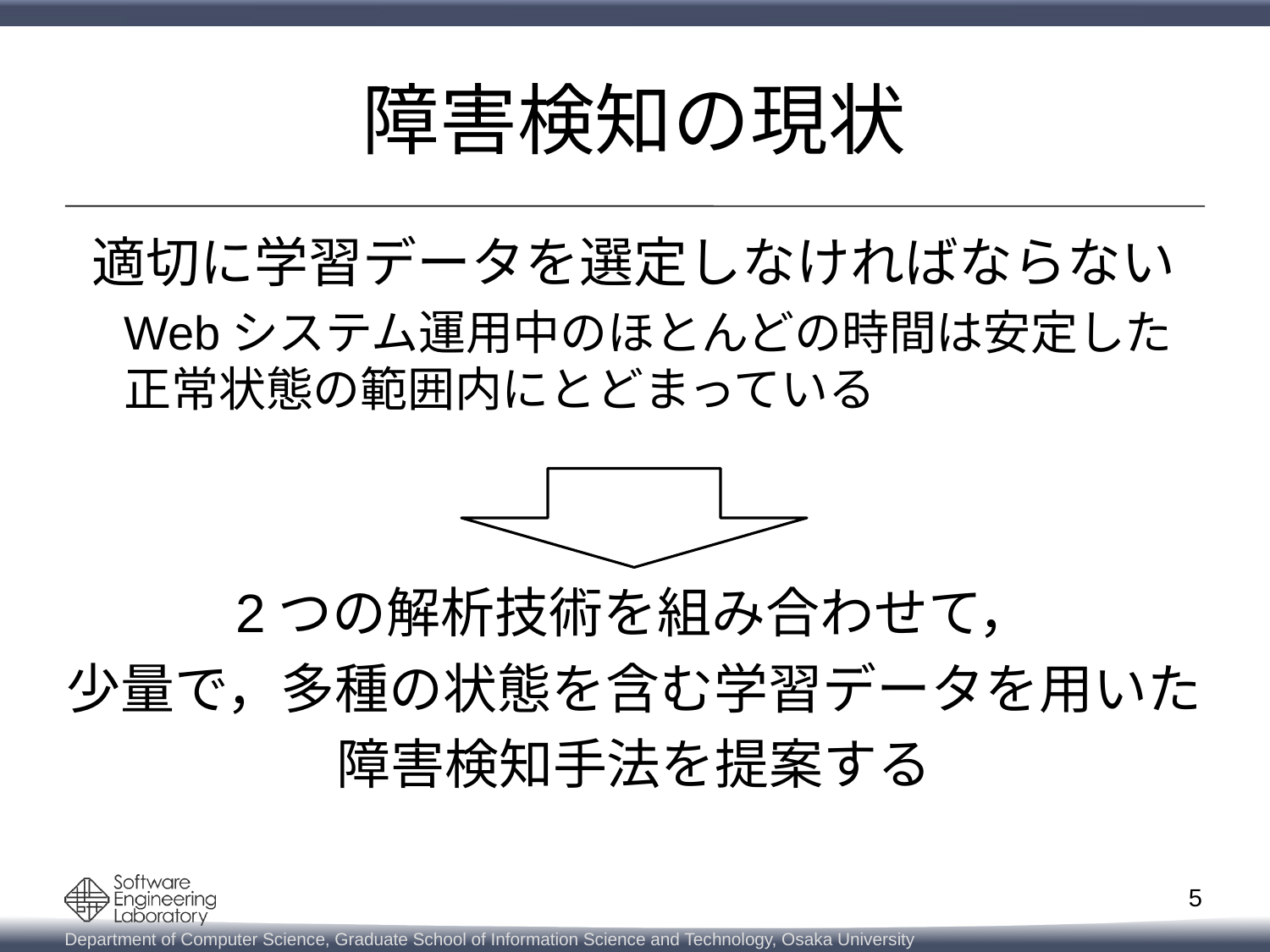

# 障害検知の現状
適切に学習データを選定しなければならない
Webシステム運用中のほとんどの時間は安定した正常状態の範囲内にとどまっている

2つの解析技術を組み合わせて，
少量で，多種の状態を含む学習データを用いた
障害検知手法を提案する

5